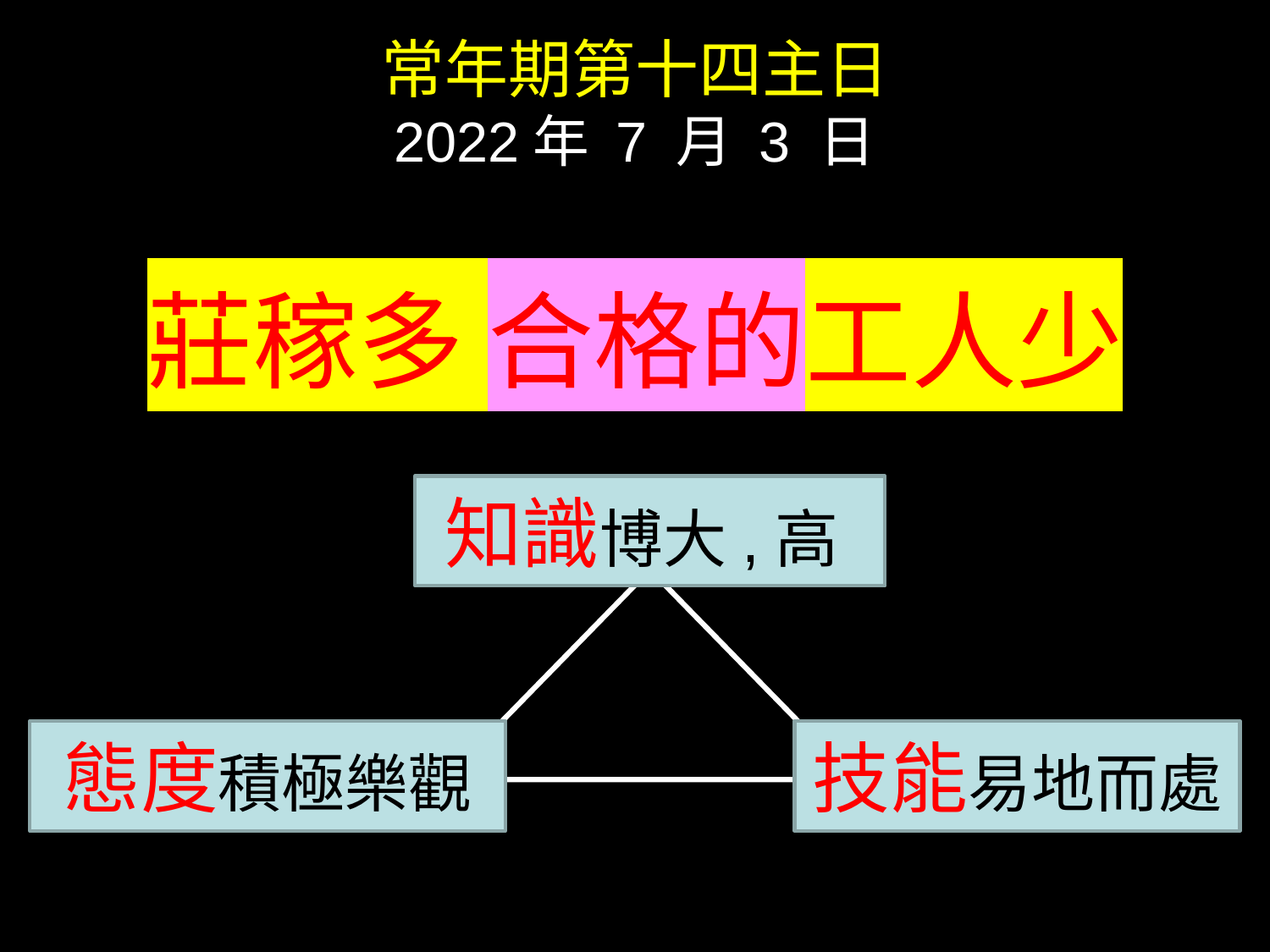

常年期第十四主日
2022年 7 月 3 日

莊稼多 合格的工人少

知識博大,高

態度積極樂觀
技能易地而處